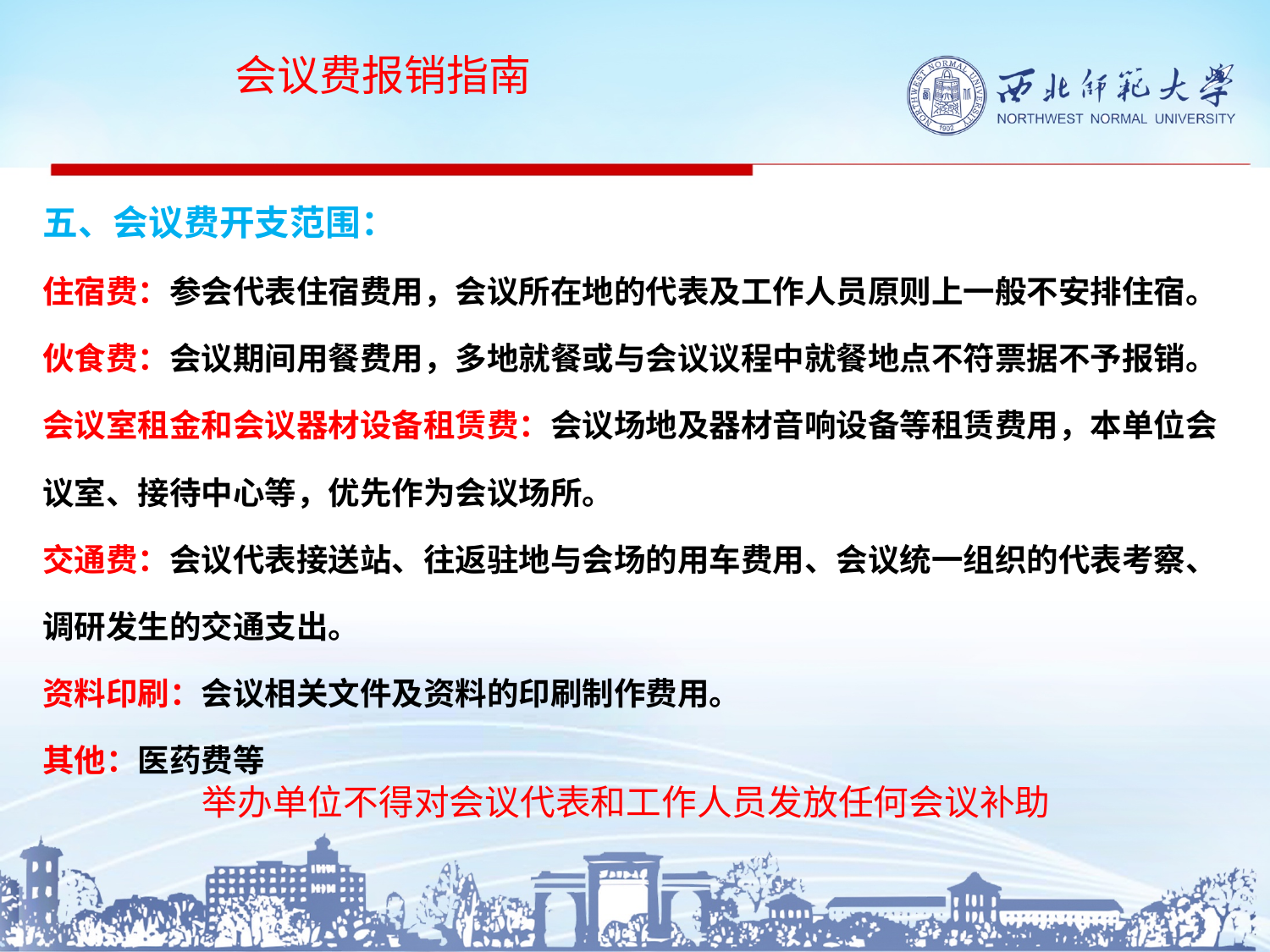

会议费报销指南
# 五、会议费开支范围： 住宿费：参会代表住宿费用，会议所在地的代表及工作人员原则上一般不安排住宿。 伙食费：会议期间用餐费用，多地就餐或与会议议程中就餐地点不符票据不予报销。 会议室租金和会议器材设备租赁费：会议场地及器材音响设备等租赁费用，本单位会议室、接待中心等，优先作为会议场所。 交通费：会议代表接送站、往返驻地与会场的用车费用、会议统一组织的代表考察、调研发生的交通支出。 资料印刷：会议相关文件及资料的印刷制作费用。 其他：医药费等
举办单位不得对会议代表和工作人员发放任何会议补助